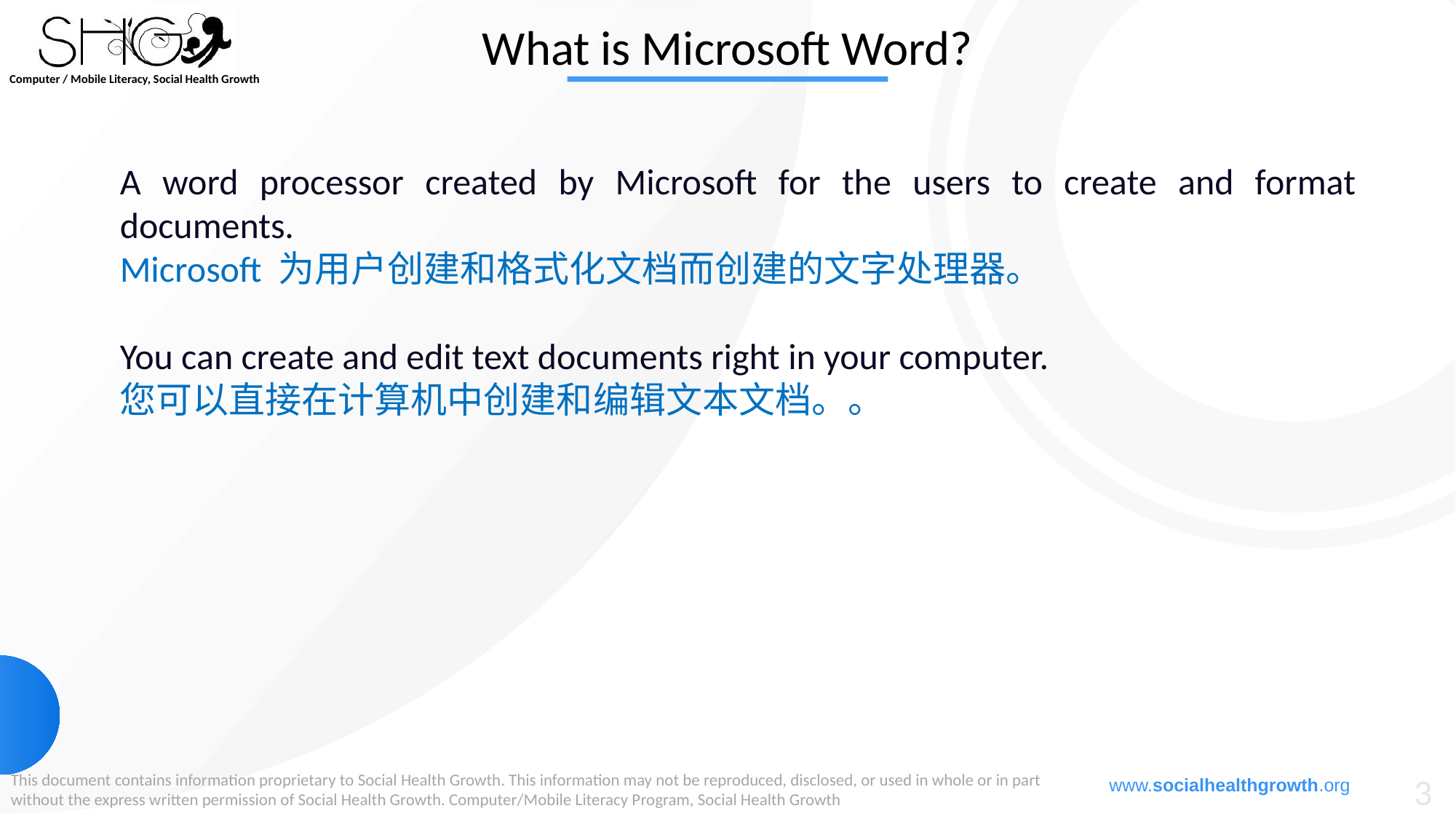

What is Microsoft Word?
A word processor created by Microsoft for the users to create and format documents.
Microsoft 为用户创建和格式化文档而创建的文字处理器。

You can create and edit text documents right in your computer.
您可以直接在计算机中创建和编辑文本文档。。